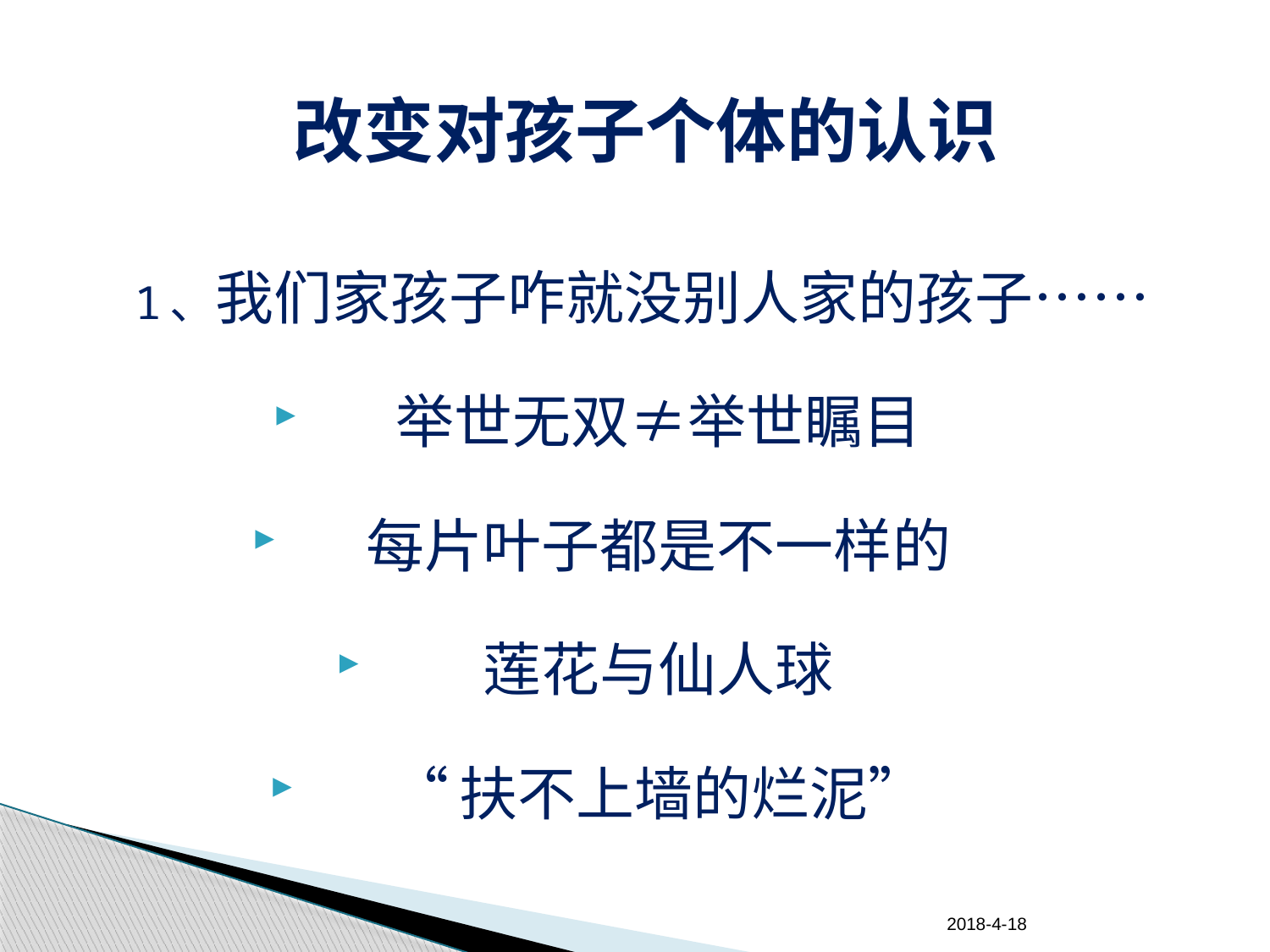

# 改变对孩子个体的认识
1、我们家孩子咋就没别人家的孩子……
举世无双≠举世瞩目
每片叶子都是不一样的
莲花与仙人球
“扶不上墙的烂泥”

2018-4-18